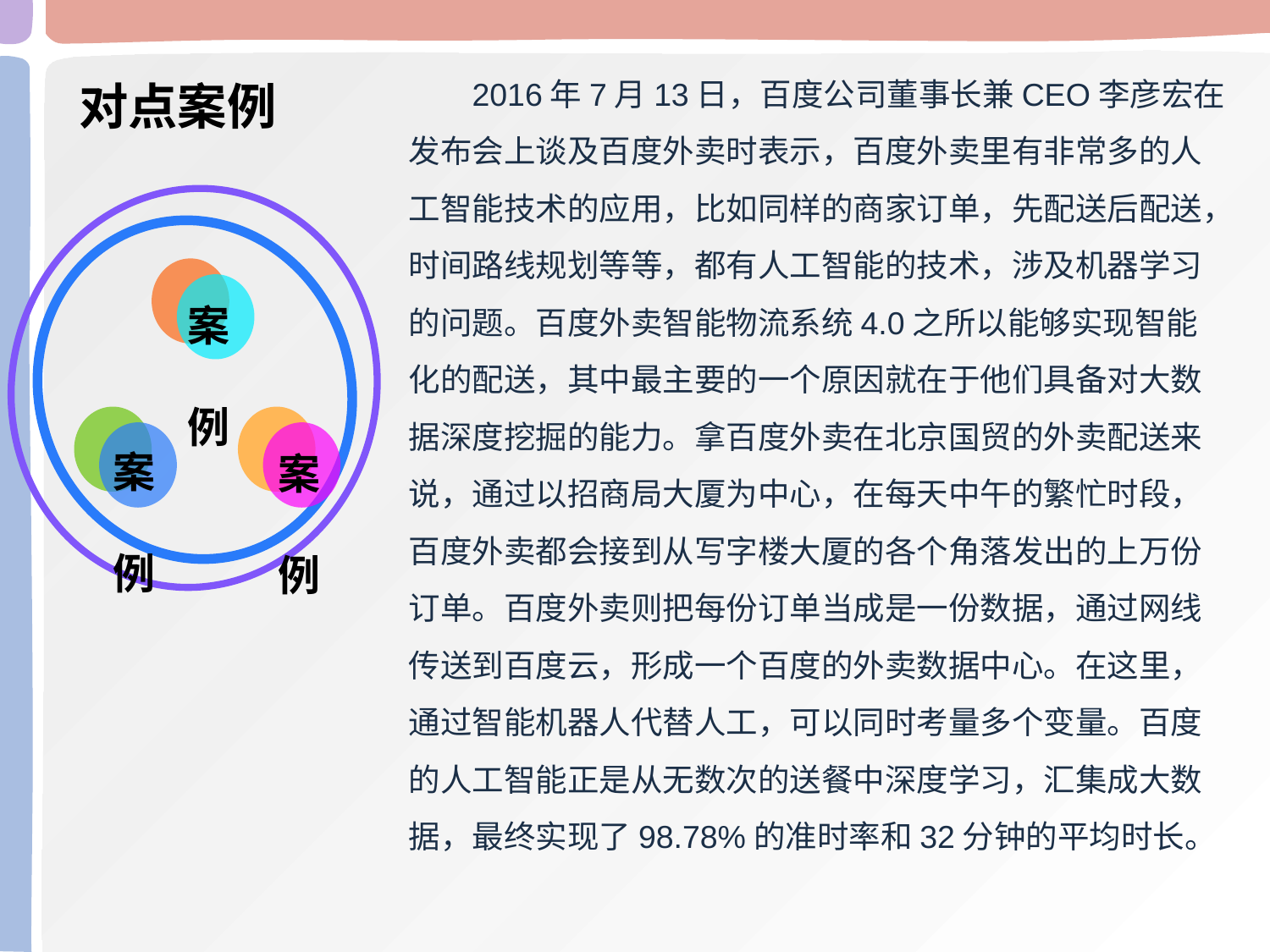

2016年7月13日，百度公司董事长兼CEO李彦宏在发布会上谈及百度外卖时表示，百度外卖里有非常多的人工智能技术的应用，比如同样的商家订单，先配送后配送，时间路线规划等等，都有人工智能的技术，涉及机器学习的问题。百度外卖智能物流系统4.0之所以能够实现智能化的配送，其中最主要的一个原因就在于他们具备对大数据深度挖掘的能力。拿百度外卖在北京国贸的外卖配送来说，通过以招商局大厦为中心，在每天中午的繁忙时段，百度外卖都会接到从写字楼大厦的各个角落发出的上万份订单。百度外卖则把每份订单当成是一份数据，通过网线传送到百度云，形成一个百度的外卖数据中心。在这里，通过智能机器人代替人工，可以同时考量多个变量。百度的人工智能正是从无数次的送餐中深度学习，汇集成大数据，最终实现了98.78%的准时率和32分钟的平均时长。
对点案例

案  例

案  例
案  例